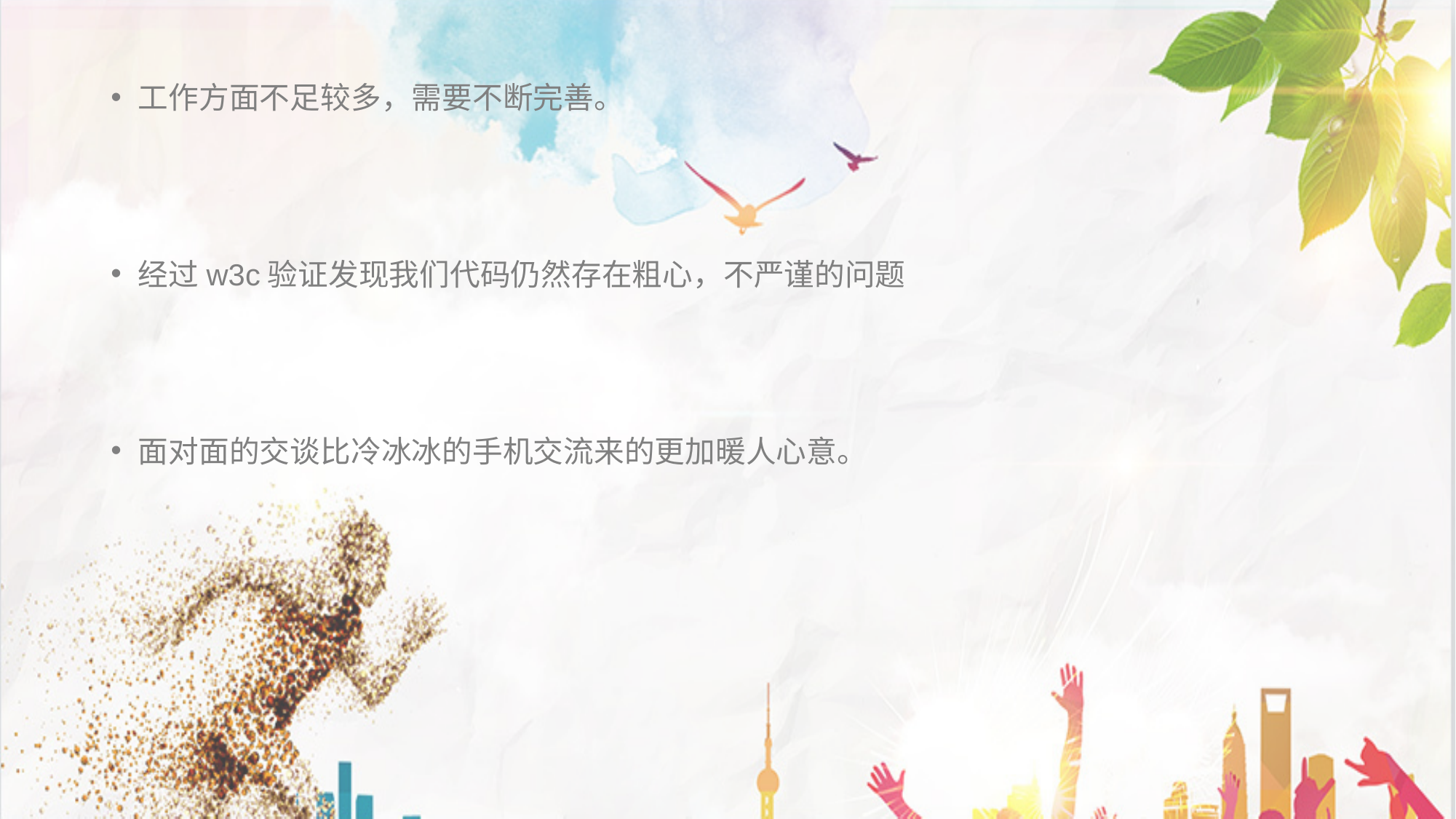

工作方面不足较多，需要不断完善。

经过w3c验证发现我们代码仍然存在粗心，不严谨的问题

面对面的交谈比冷冰冰的手机交流来的更加暖人心意。